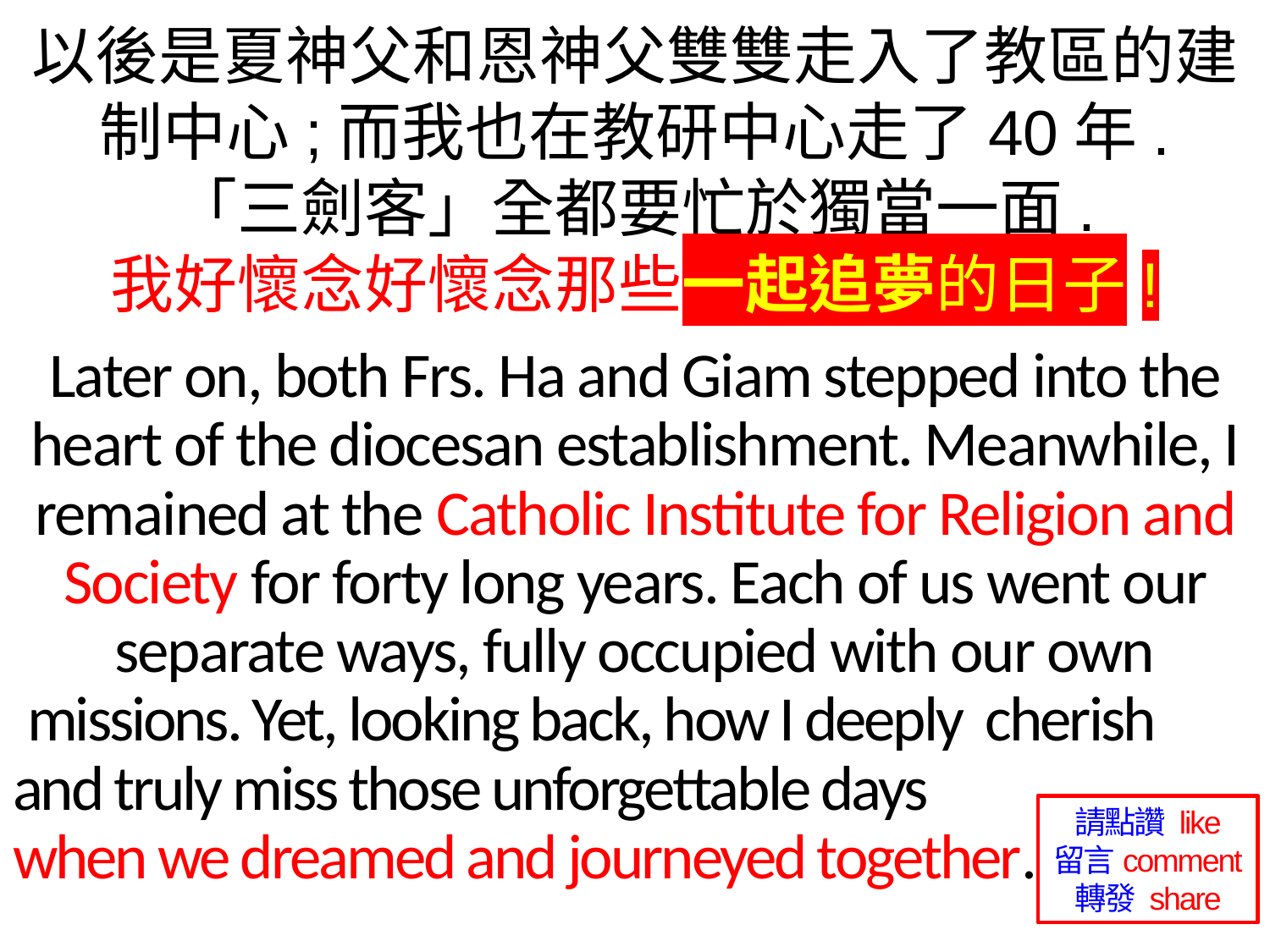

以後是夏神父和恩神父雙雙走入了教區的建制中心;而我也在教研中心走了40年.
「三劍客」全都要忙於獨當一面.
我好懷念好懷念那些一起追夢的日子!
Later on, both Frs. Ha and Giam stepped into the heart of the diocesan establishment. Meanwhile, I remained at the Catholic Institute for Religion and Society for forty long years. Each of us went our separate ways, fully occupied with our own
 missions. Yet, looking back, how I deeply  cherish
and truly miss those unforgettable days
when we dreamed and journeyed together.
請點讚 like
留言comment
轉發 share